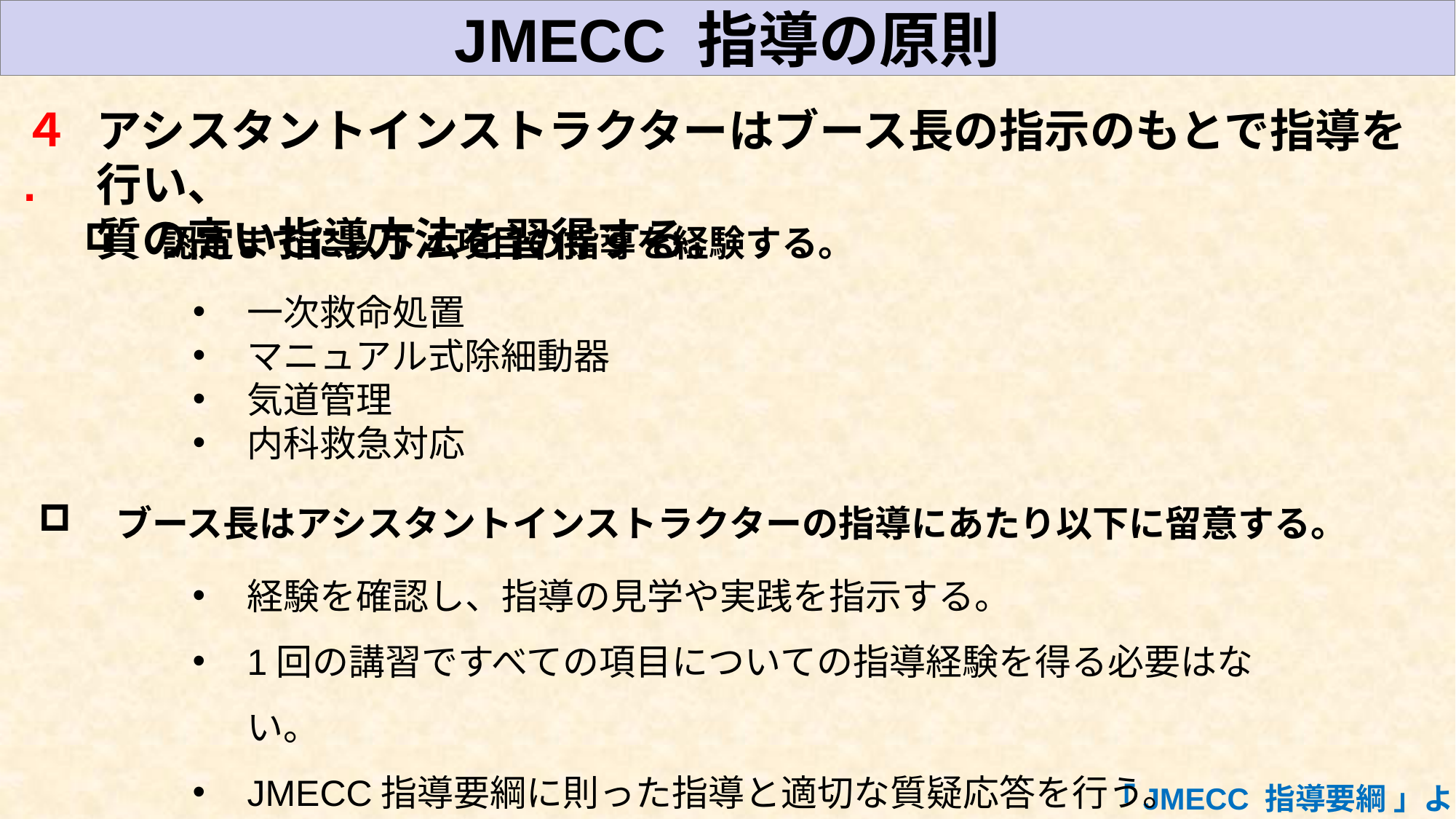

JMECC 指導の原則
４.
アシスタントインストラクターはブース長の指示のもとで指導を行い、
質の高い指導方法を習得する。
　認定までに以下4項目の指導を経験する。
一次救命処置
マニュアル式除細動器
気道管理
内科救急対応
　ブース長はアシスタントインストラクターの指導にあたり以下に留意する。
経験を確認し、指導の見学や実践を指示する。
1回の講習ですべての項目についての指導経験を得る必要はない。
JMECC指導要綱に則った指導と適切な質疑応答を行う。
「JMECC 指導要綱 」より